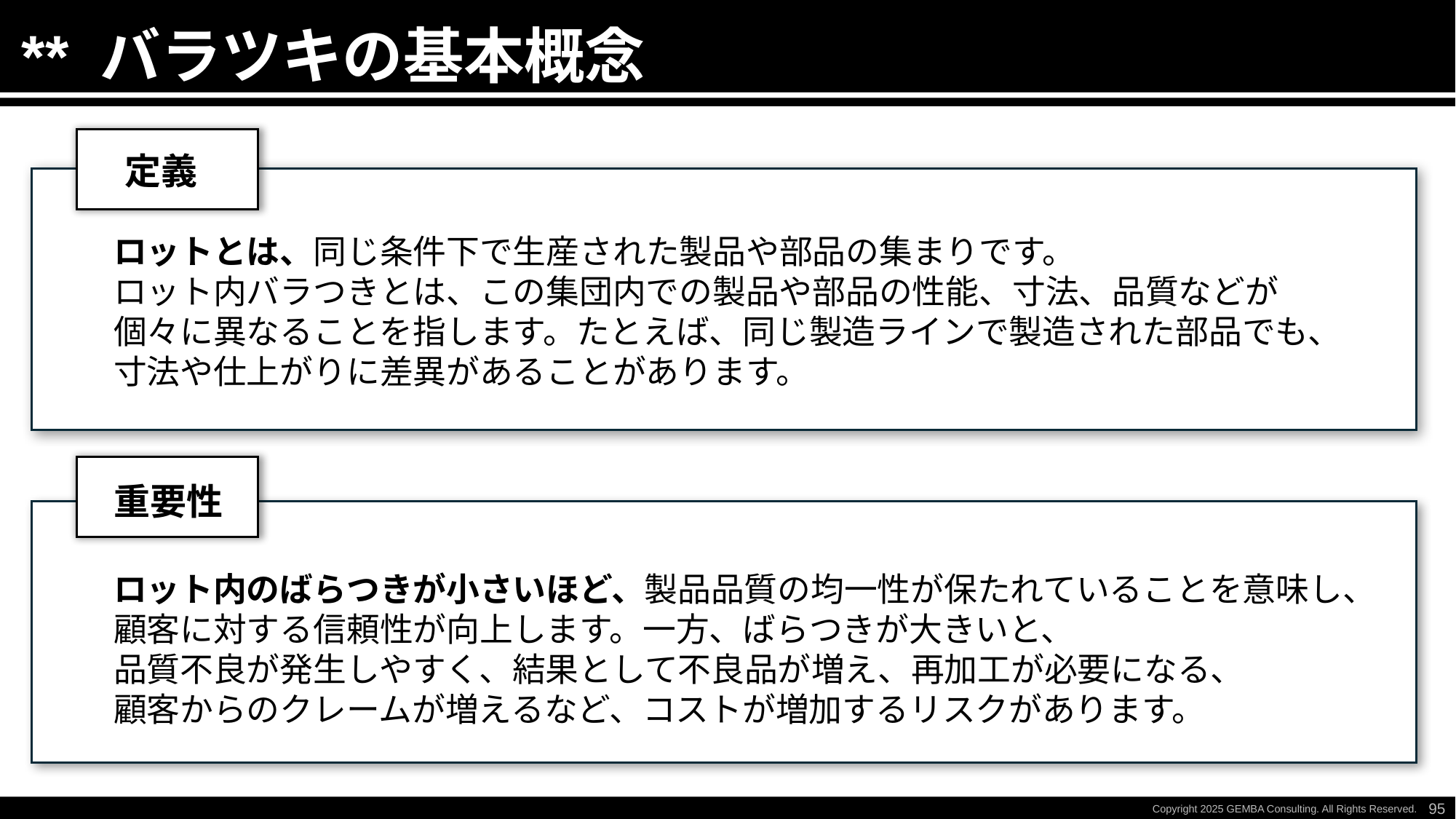

** バラツキの基本概念

定義

ロットとは、同じ条件下で生産された製品や部品の集まりです。
ロット内バラつきとは、この集団内での製品や部品の性能、寸法、品質などが個々に異なることを指します。たとえば、同じ製造ラインで製造された部品でも、
寸法や仕上がりに差異があることがあります。

重要性

ロット内のばらつきが小さいほど、製品品質の均一性が保たれていることを意味し、
顧客に対する信頼性が向上します。一方、ばらつきが大きいと、
品質不良が発生しやすく、結果として不良品が増え、再加工が必要になる、
顧客からのクレームが増えるなど、コストが増加するリスクがあります。
95